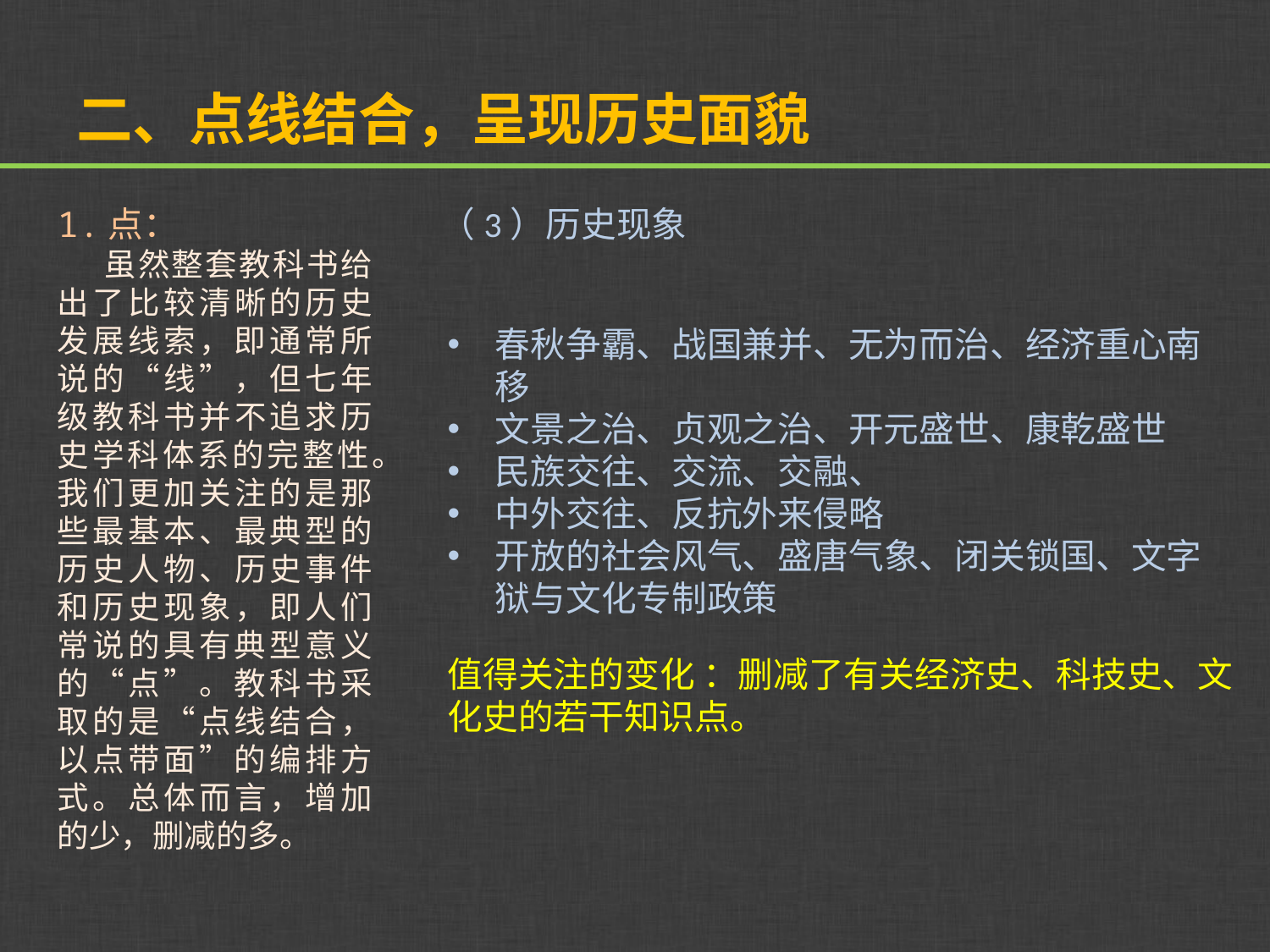

# 二、点线结合，呈现历史面貌
1.点：
    虽然整套教科书给出了比较清晰的历史发展线索，即通常所说的“线”，但七年级教科书并不追求历史学科体系的完整性。我们更加关注的是那些最基本、最典型的历史人物、历史事件和历史现象，即人们常说的具有典型意义的“点”。教科书采取的是“点线结合，以点带面”的编排方式。总体而言，增加的少，删减的多。
（3）历史现象
春秋争霸、战国兼并、无为而治、经济重心南移
文景之治、贞观之治、开元盛世、康乾盛世
民族交往、交流、交融、
中外交往、反抗外来侵略
开放的社会风气、盛唐气象、闭关锁国、文字狱与文化专制政策
值得关注的变化 ：删减了有关经济史、科技史、文化史的若干知识点。